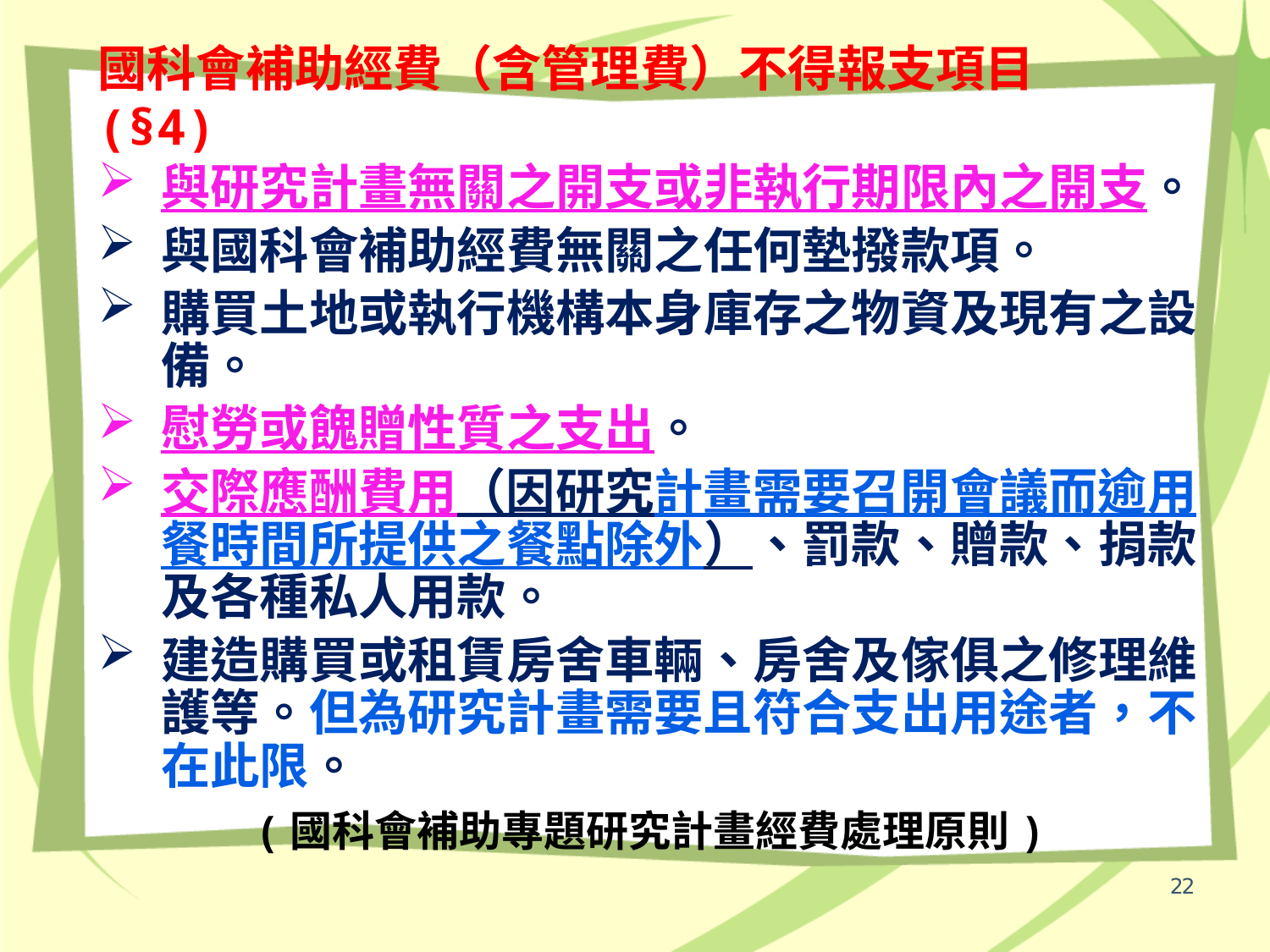

# 國科會補助經費（含管理費）不得報支項目(§4)
與研究計畫無關之開支或非執行期限內之開支。
與國科會補助經費無關之任何墊撥款項。
購買土地或執行機構本身庫存之物資及現有之設備。
慰勞或餽贈性質之支出。
交際應酬費用（因研究計畫需要召開會議而逾用餐時間所提供之餐點除外）、罰款、贈款、捐款及各種私人用款。
建造購買或租賃房舍車輛、房舍及傢俱之修理維護等。但為研究計畫需要且符合支出用途者，不在此限。
(國科會補助專題研究計畫經費處理原則)

22